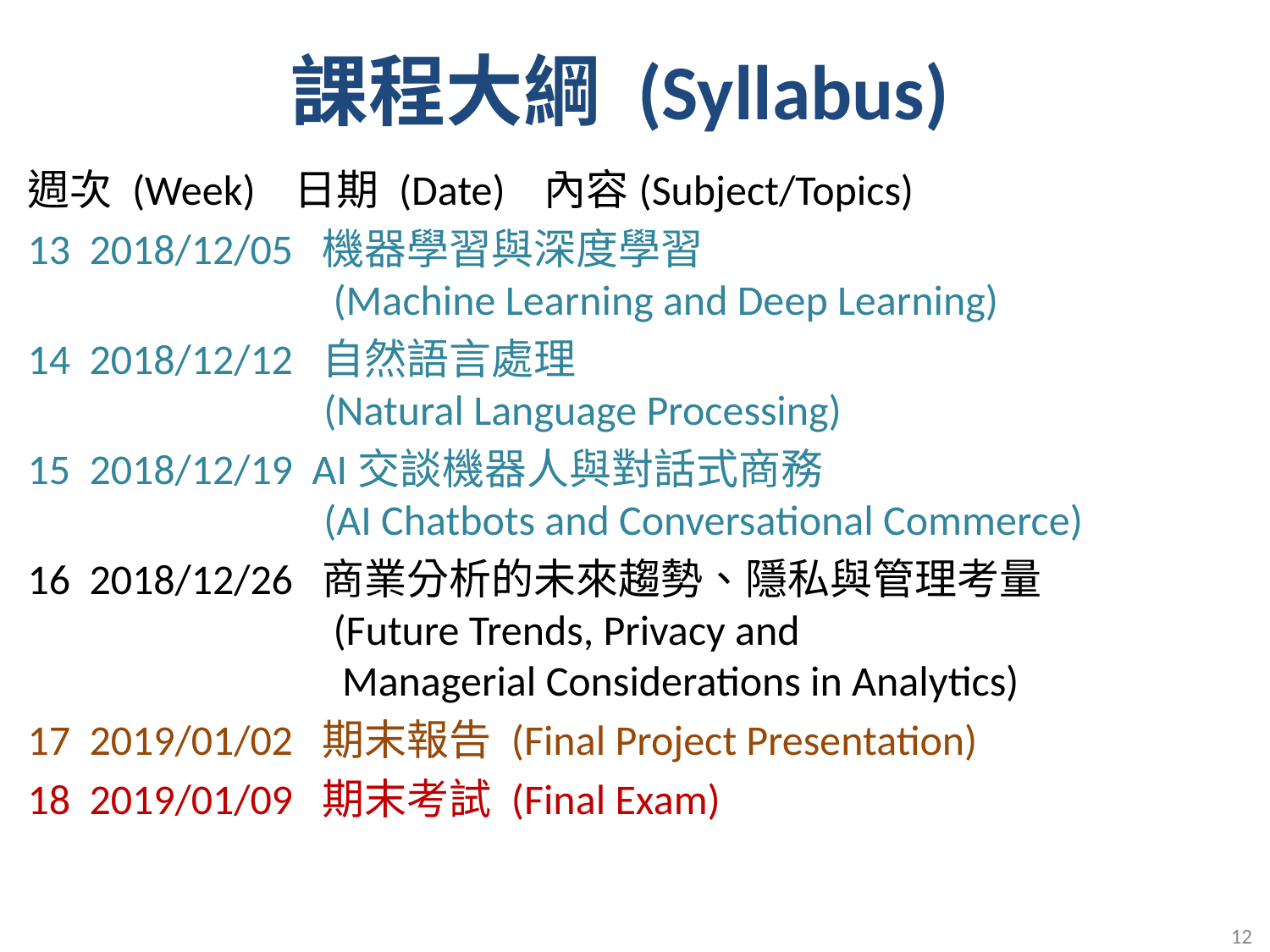

課程大綱 (Syllabus)
週次 (Week)   日期 (Date)   內容(Subject/Topics)
13  2018/12/05  機器學習與深度學習
                          (Machine Learning and Deep Learning)
14  2018/12/12  自然語言處理
                         (Natural Language Processing)
15  2018/12/19  AI交談機器人與對話式商務
                         (AI Chatbots and Conversational Commerce)
16  2018/12/26  商業分析的未來趨勢、隱私與管理考量
                          (Future Trends, Privacy and
                            Managerial Considerations in Analytics)
17  2019/01/02  期末報告 (Final Project Presentation)
18  2019/01/09  期末考試 (Final Exam)
12